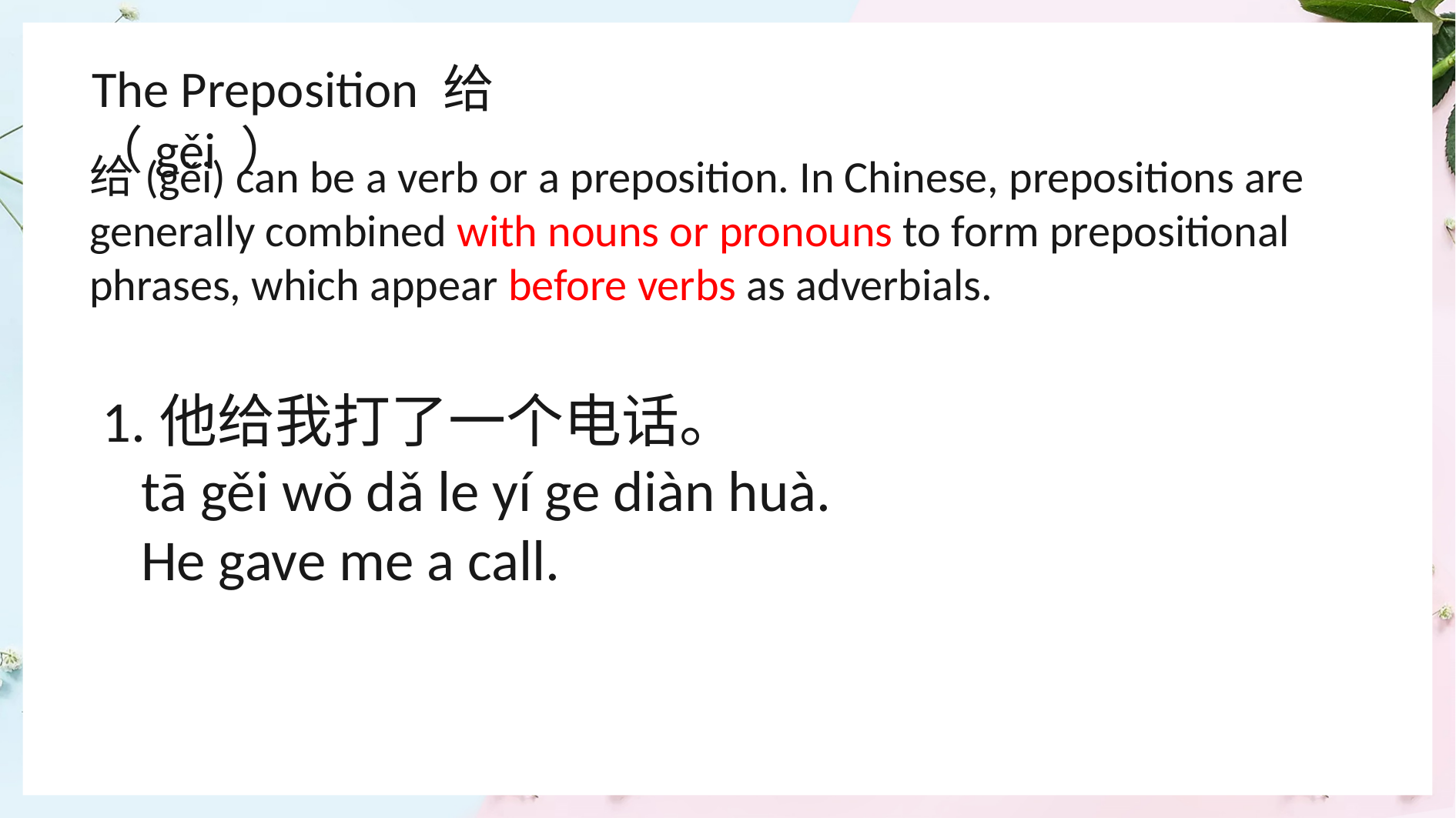

The Preposition 给（gěi ）
给(gěi) can be a verb or a preposition. In Chinese, prepositions are generally combined with nouns or pronouns to form prepositional phrases, which appear before verbs as adverbials.
1
1.他给我打了一个电话。
   tā gěi wǒ dǎ le yí ge diàn huà.
   He gave me a call.